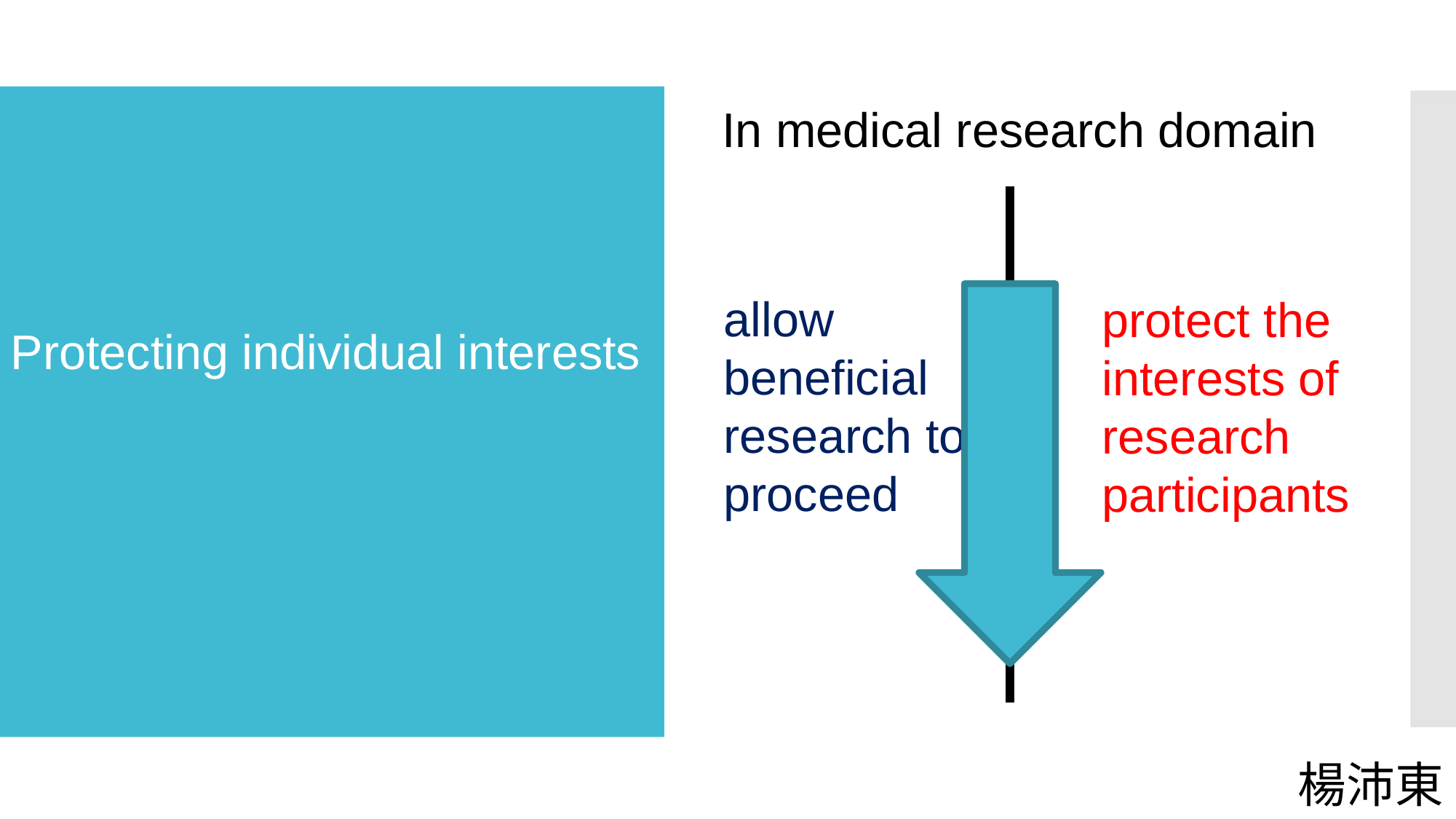

In medical research domain

#
allow beneficial research to proceed

protect the interests of research participants
Protecting individual interests
楊沛東